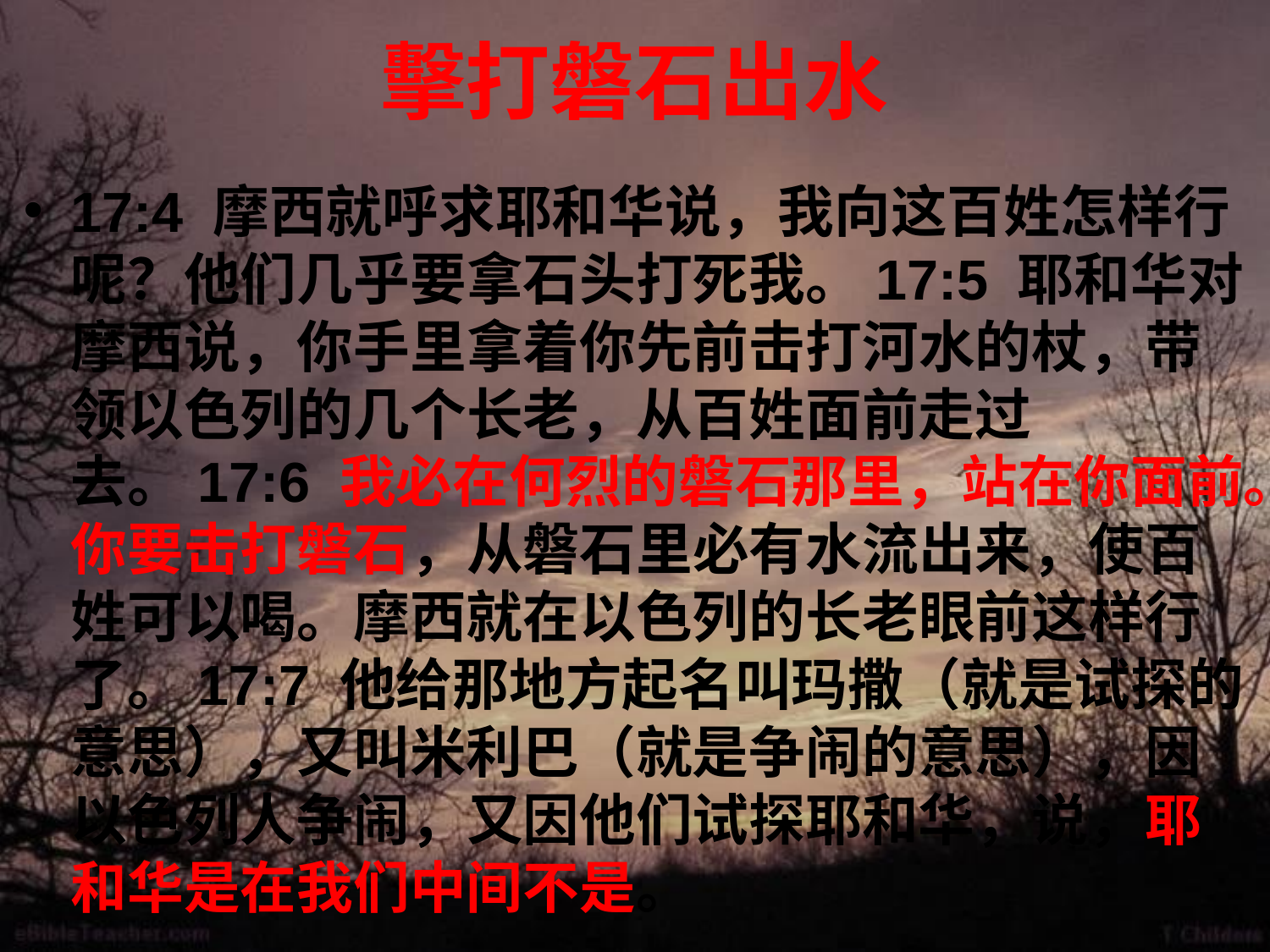

# 擊打磐石出水
17:4 摩西就呼求耶和华说，我向这百姓怎样行呢？他们几乎要拿石头打死我。17:5 耶和华对摩西说，你手里拿着你先前击打河水的杖，带领以色列的几个长老，从百姓面前走过去。17:6 我必在何烈的磐石那里，站在你面前。你要击打磐石，从磐石里必有水流出来，使百姓可以喝。摩西就在以色列的长老眼前这样行了。17:7 他给那地方起名叫玛撒（就是试探的意思），又叫米利巴（就是争闹的意思），因以色列人争闹，又因他们试探耶和华，说，耶和华是在我们中间不是。